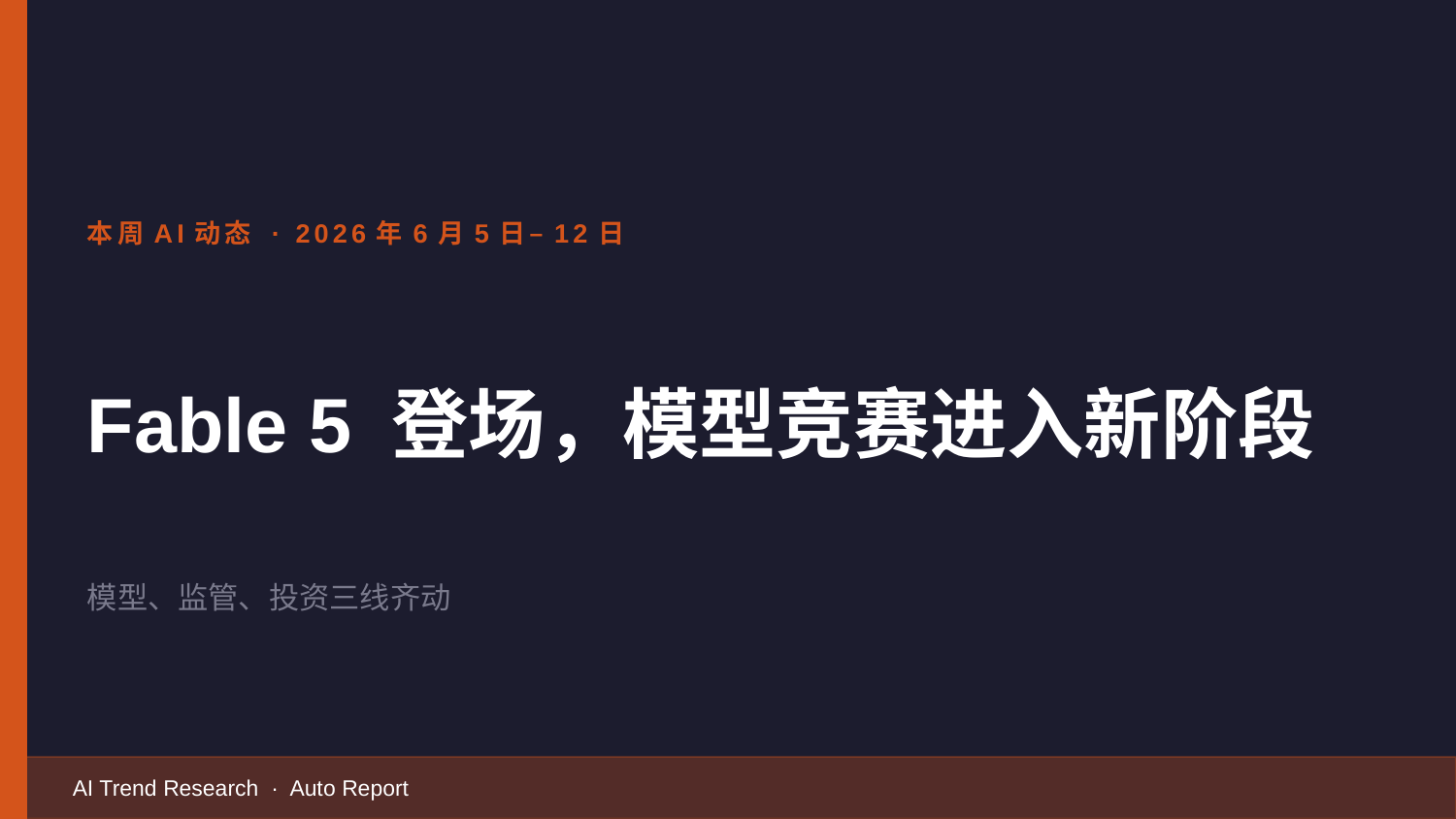

本周AI动态 · 2026年6月5日–12日
Fable 5 登场，模型竞赛进入新阶段
模型、监管、投资三线齐动

AI Trend Research  ·  Auto Report